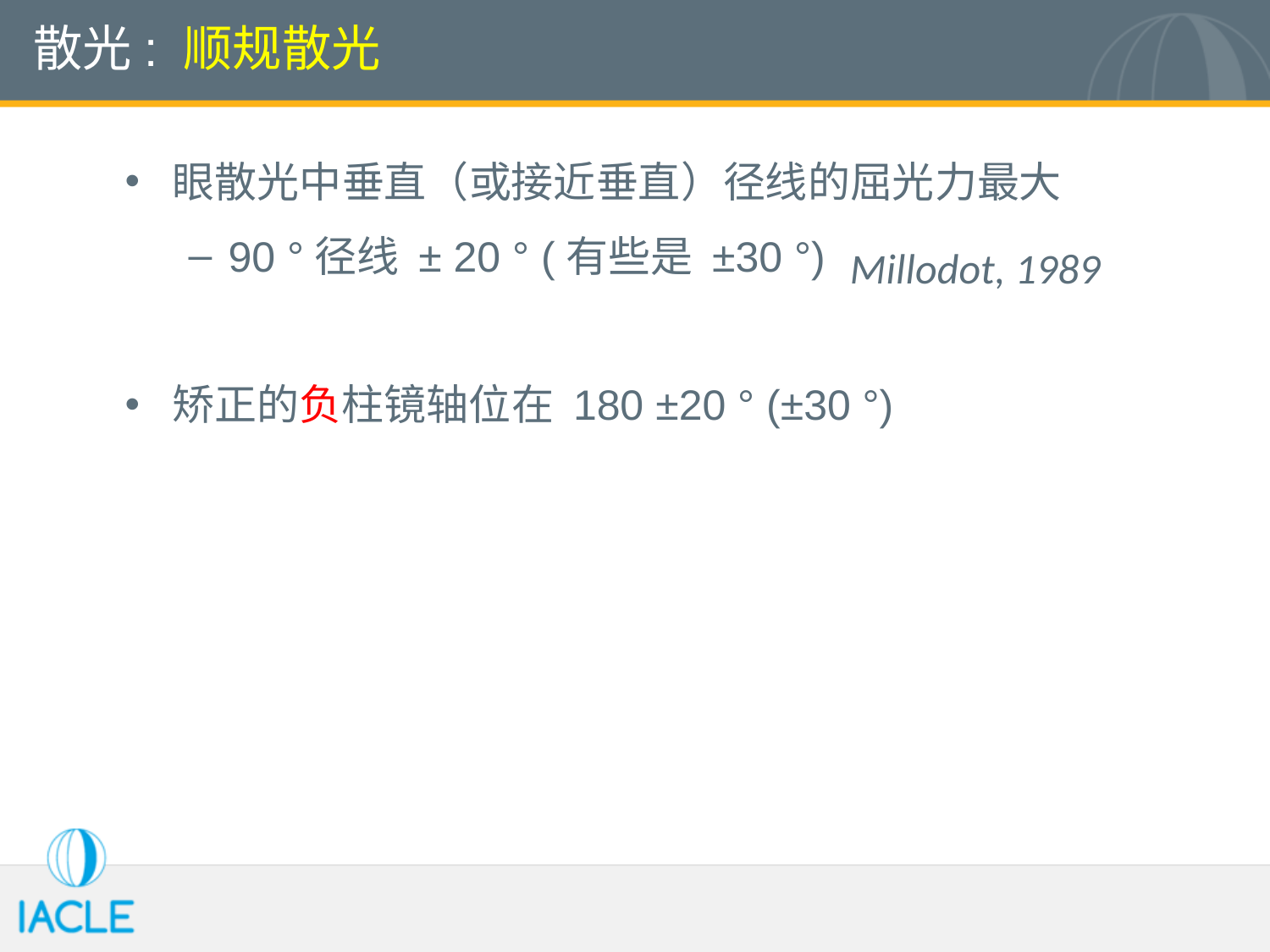

# 散光: 顺规散光
眼散光中垂直（或接近垂直）径线的屈光力最大
90 °径线 ± 20 ° (有些是 ±30 °)

矫正的负柱镜轴位在 180 ±20 ° (±30 °)
Millodot, 1989